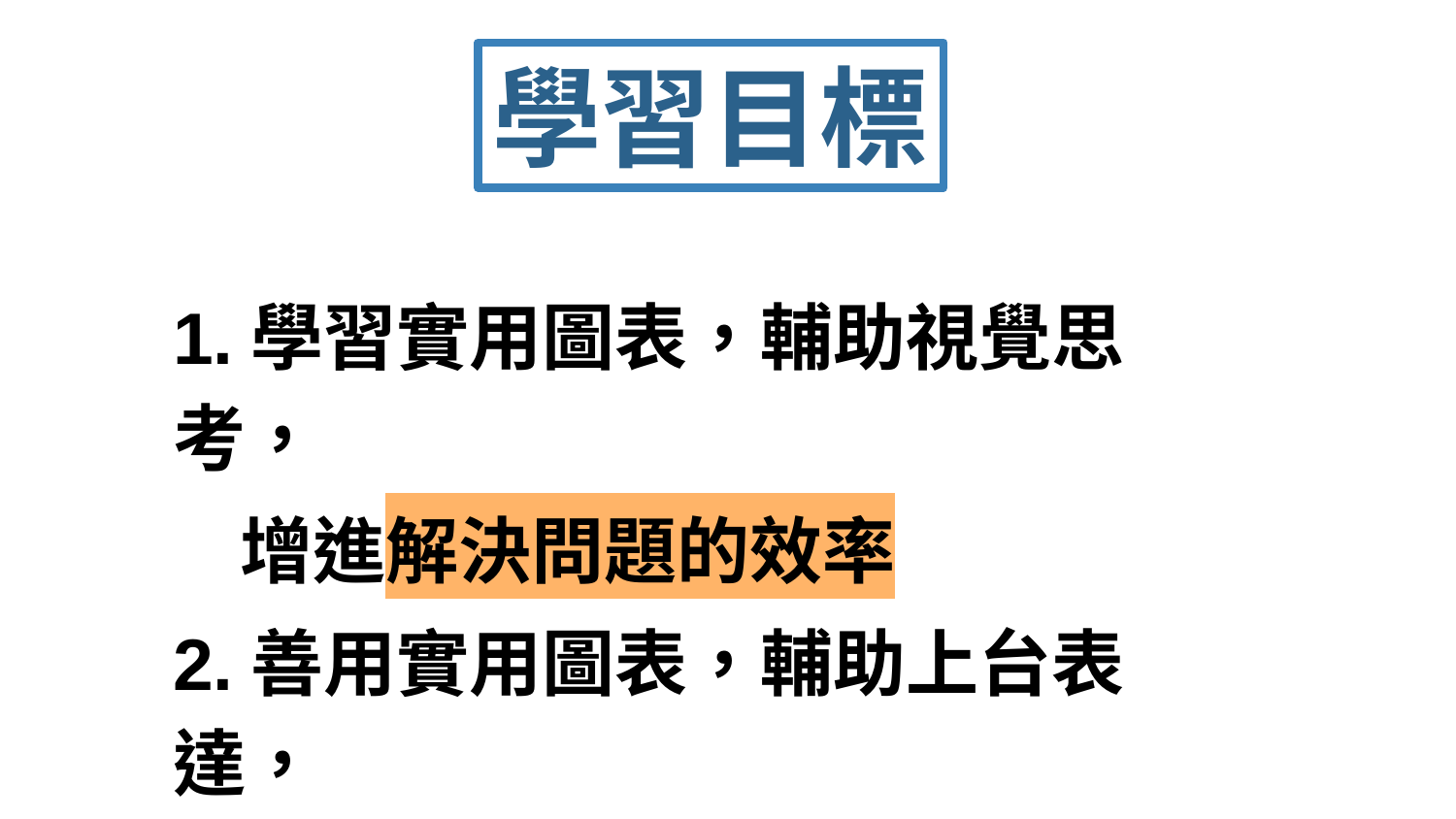

學習目標
1.學習實用圖表，輔助視覺思考，
   增進解決問題的效率
2.善用實用圖表，輔助上台表達，
   增進口語表達的能力